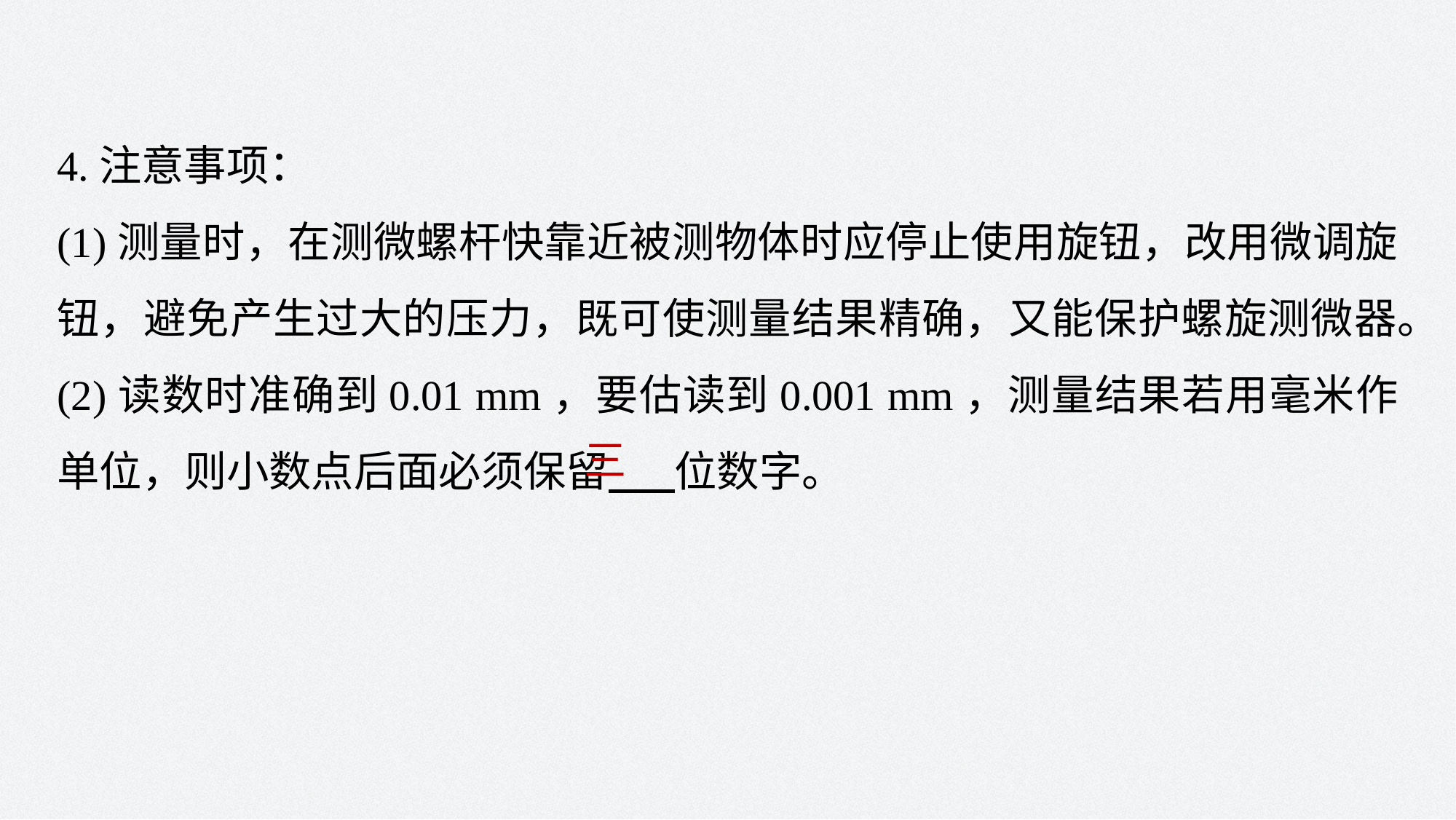

4.注意事项：
(1)测量时，在测微螺杆快靠近被测物体时应停止使用旋钮，改用微调旋钮，避免产生过大的压力，既可使测量结果精确，又能保护螺旋测微器。
(2)读数时准确到0.01 mm，要估读到0.001 mm，测量结果若用毫米作单位，则小数点后面必须保留       位数字。
三